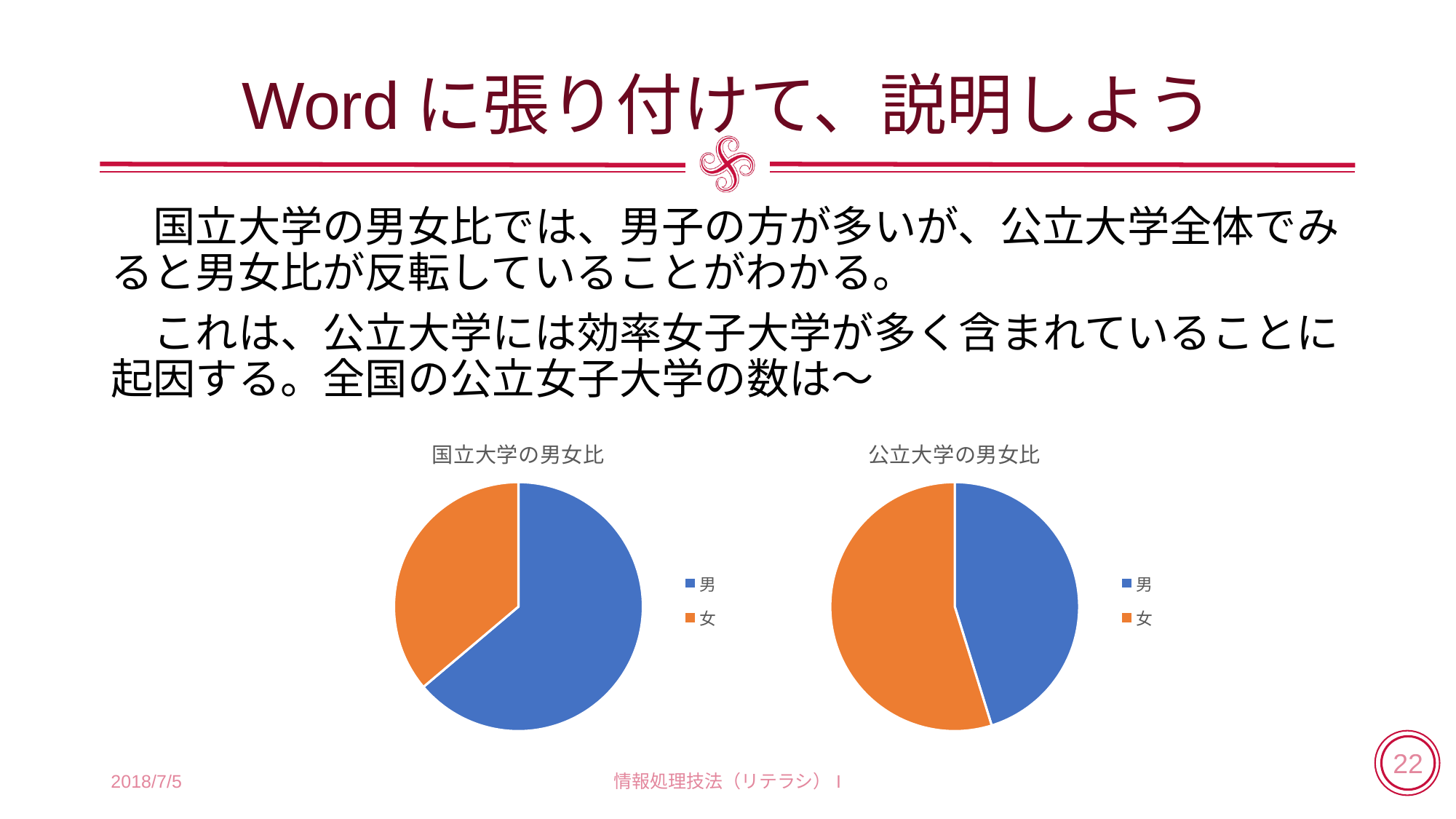

# Wordに張り付けて、説明しよう
　国立大学の男女比では、男子の方が多いが、公立大学全体でみると男女比が反転していることがわかる。
　これは、公立大学には効率女子大学が多く含まれていることに起因する。全国の公立女子大学の数は～

### Chart: 国立大学の男女比

| Category | 国立 |
|---|---|
| 男 | 0.638348596590756 |
| 女 | 0.361651403409244 |

### Chart: 公立大学の男女比

| Category | 公立 |
|---|---|
| 男 | 0.451950443663151 |
| 女 | 0.548049556336849 |
2018/7/5
情報処理技法（リテラシ）I